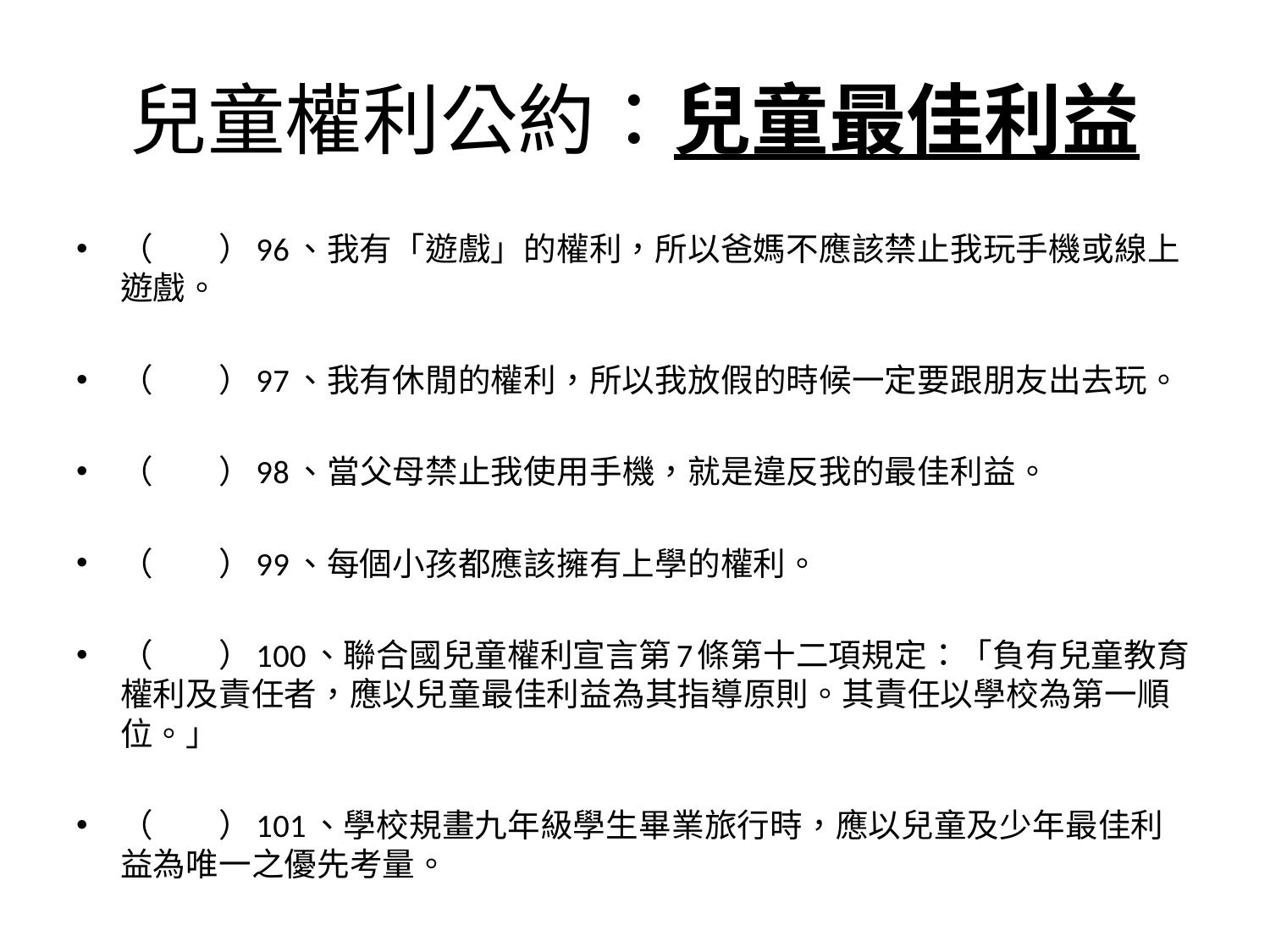

# 兒童權利公約：兒童最佳利益
（　　）96、我有「遊戲」的權利，所以爸媽不應該禁止我玩手機或線上遊戲。

（　　）97、我有休閒的權利，所以我放假的時候一定要跟朋友出去玩。

（　　）98、當父母禁止我使用手機，就是違反我的最佳利益。

（　　）99、每個小孩都應該擁有上學的權利。

（　　）100、聯合國兒童權利宣言第7條第十二項規定：「負有兒童教育權利及責任者，應以兒童最佳利益為其指導原則。其責任以學校為第一順位。」

（　　）101、學校規畫九年級學生畢業旅行時，應以兒童及少年最佳利益為唯一之優先考量。